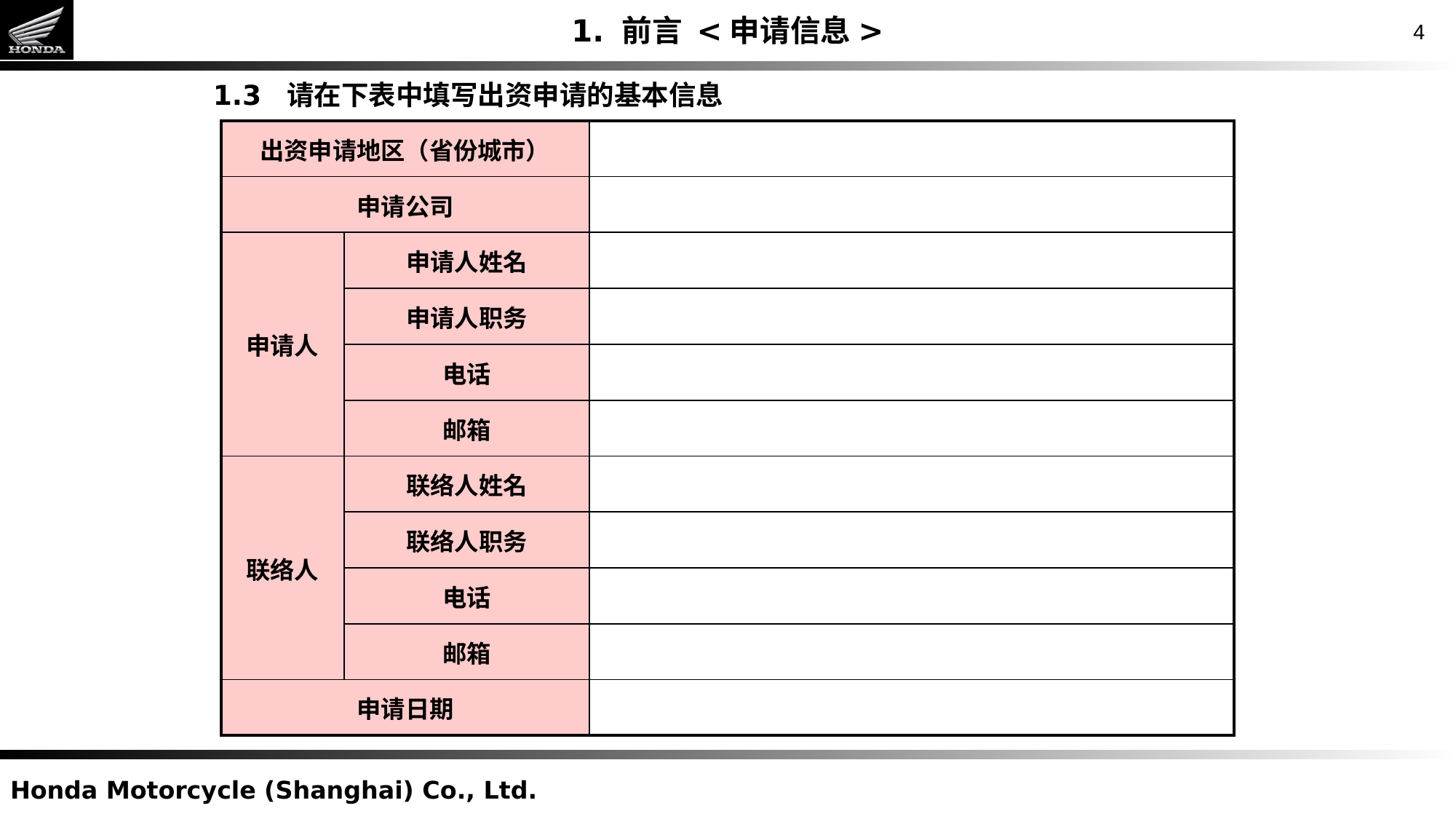

1. 前言 <申请信息>
1.3  请在下表中填写出资申请的基本信息
| 出资申请地区（省份城市） |  |  |
| --- | --- | --- |
| 申请公司 |  |  |
| 申请人 | 申请人姓名 |  |
|  | 申请人职务 |  |
|  | 电话 |  |
|  | 邮箱 |  |
| 联络人 | 联络人姓名 |  |
|  | 联络人职务 |  |
|  | 电话 |  |
|  | 邮箱 |  |
| 申请日期 |  |  |